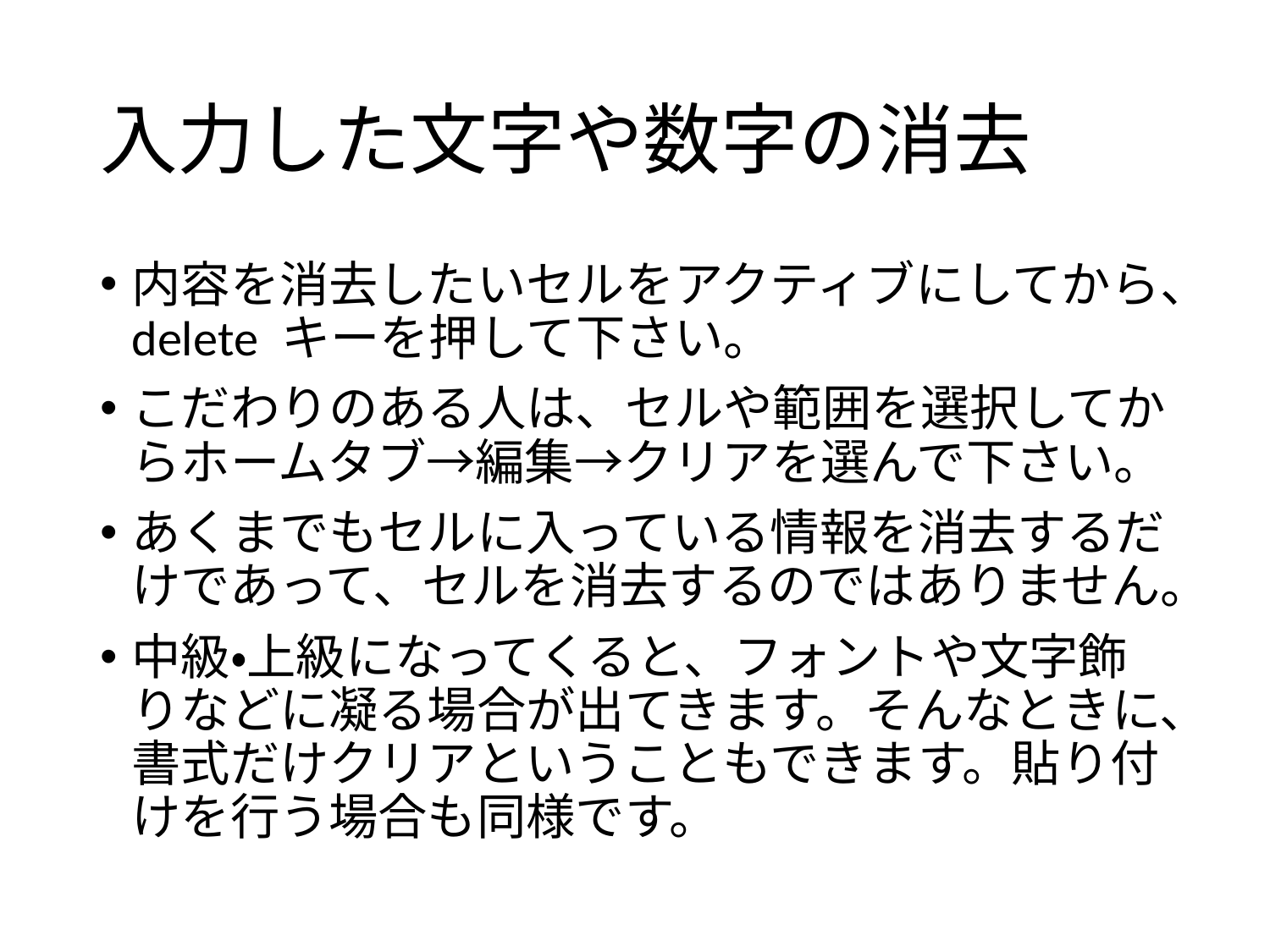

# 入力した文字や数字の消去
内容を消去したいセルをアクティブにしてから、delete キーを押して下さい。
こだわりのある人は、セルや範囲を選択してからホームタブ→編集→クリアを選んで下さい。
あくまでもセルに入っている情報を消去するだけであって、セルを消去するのではありません。
中級・上級になってくると、フォントや文字飾りなどに凝る場合が出てきます。そんなときに、書式だけクリアということもできます。貼り付けを行う場合も同様です。